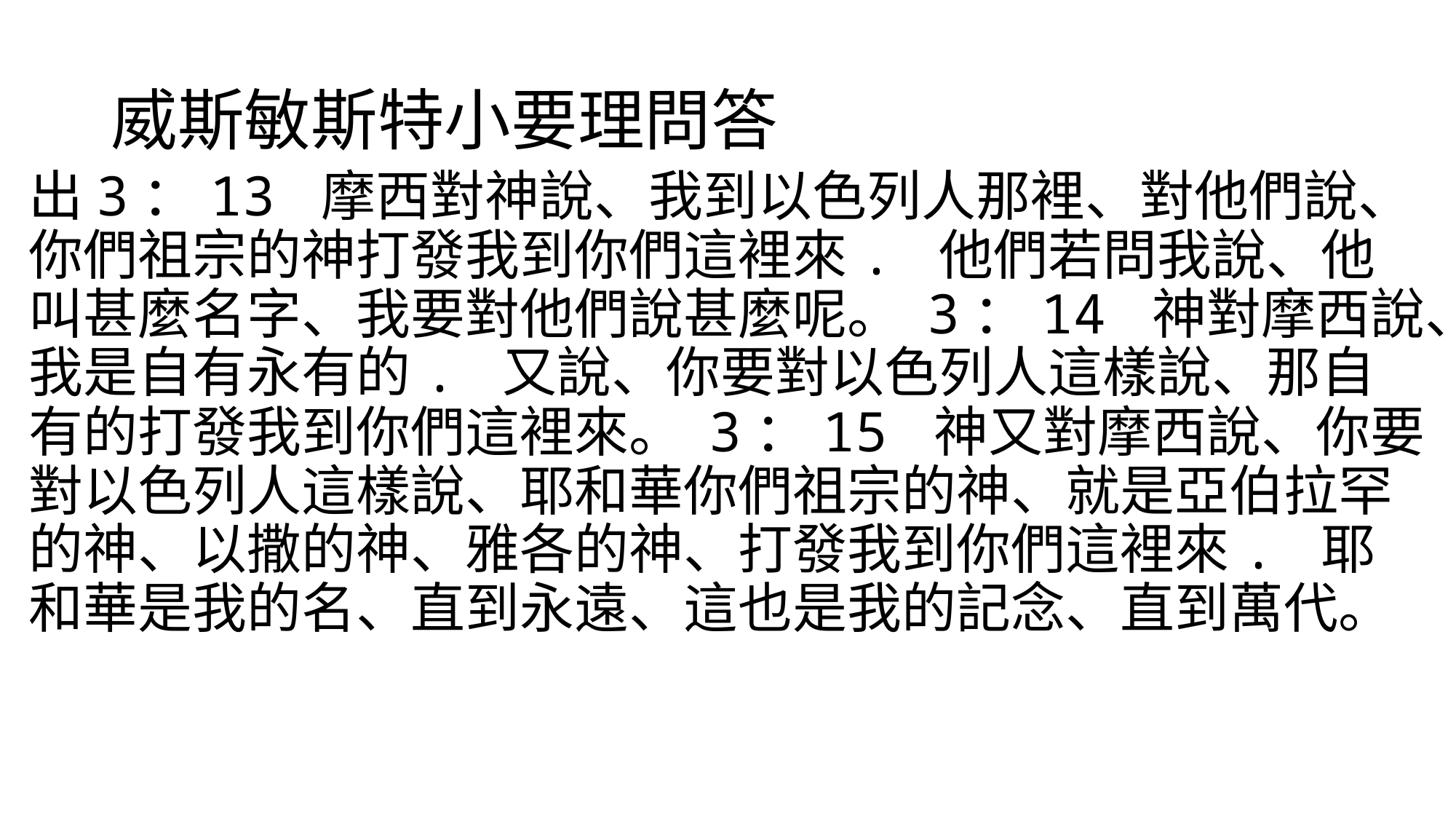

# 威斯敏斯特小要理問答
出3：13 摩西對神說、我到以色列人那裡、對他們說、你們祖宗的神打發我到你們這裡來. 他們若問我說、他叫甚麼名字、我要對他們說甚麼呢。 3：14 神對摩西說、我是自有永有的. 又說、你要對以色列人這樣說、那自有的打發我到你們這裡來。 3：15 神又對摩西說、你要對以色列人這樣說、耶和華你們祖宗的神、就是亞伯拉罕的神、以撒的神、雅各的神、打發我到你們這裡來. 耶和華是我的名、直到永遠、這也是我的記念、直到萬代。